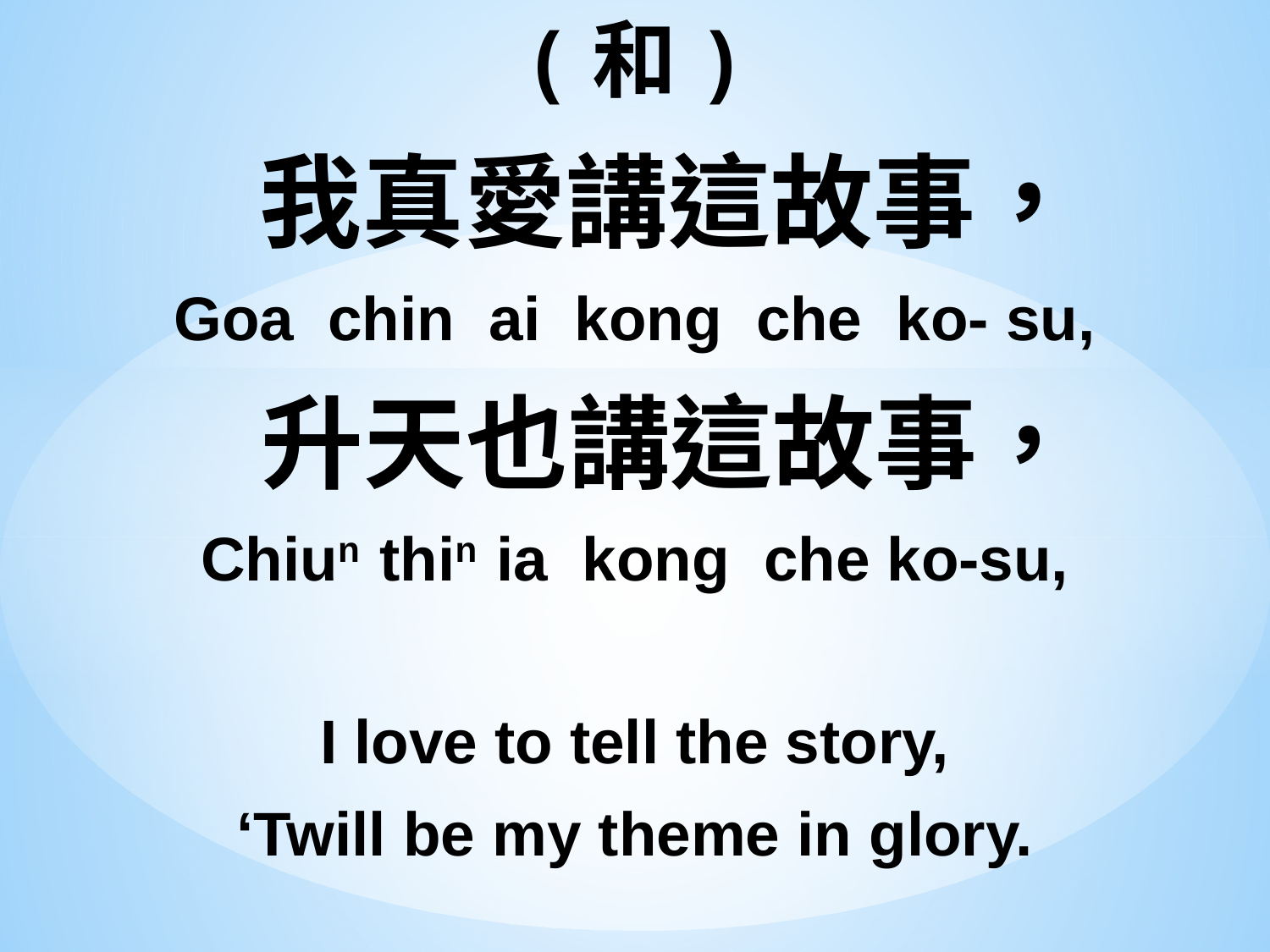

(和)
  我真愛講這故事，
Goa  chin  ai  kong  che  ko- su,
  升天也講這故事，
Chiun  thin  ia  kong  che ko-su,

I love to tell the story,
‘Twill be my theme in glory.